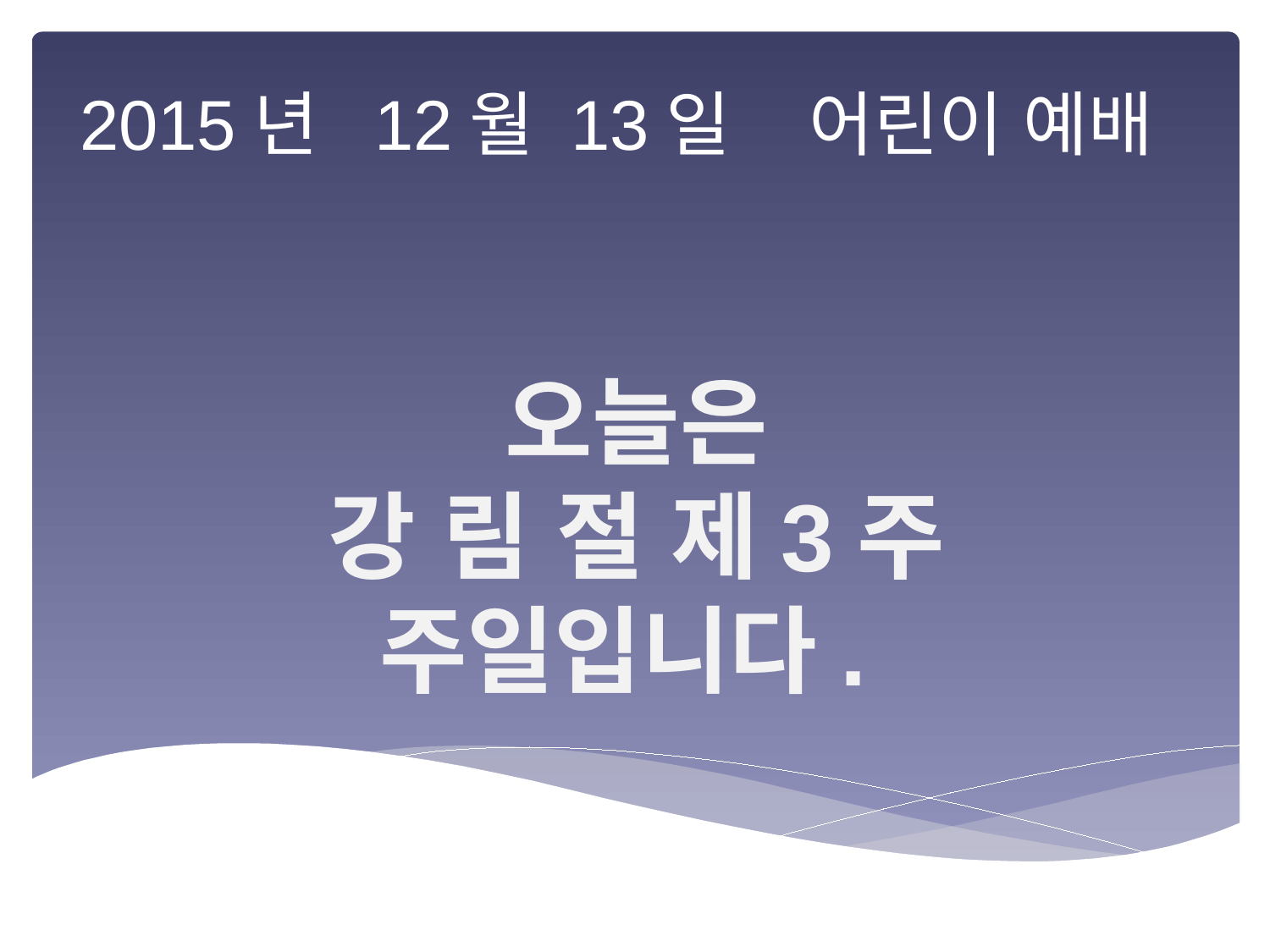

2015년  12월 13일    어린이 예배
오늘은
강 림 절 제3주
주일입니다.